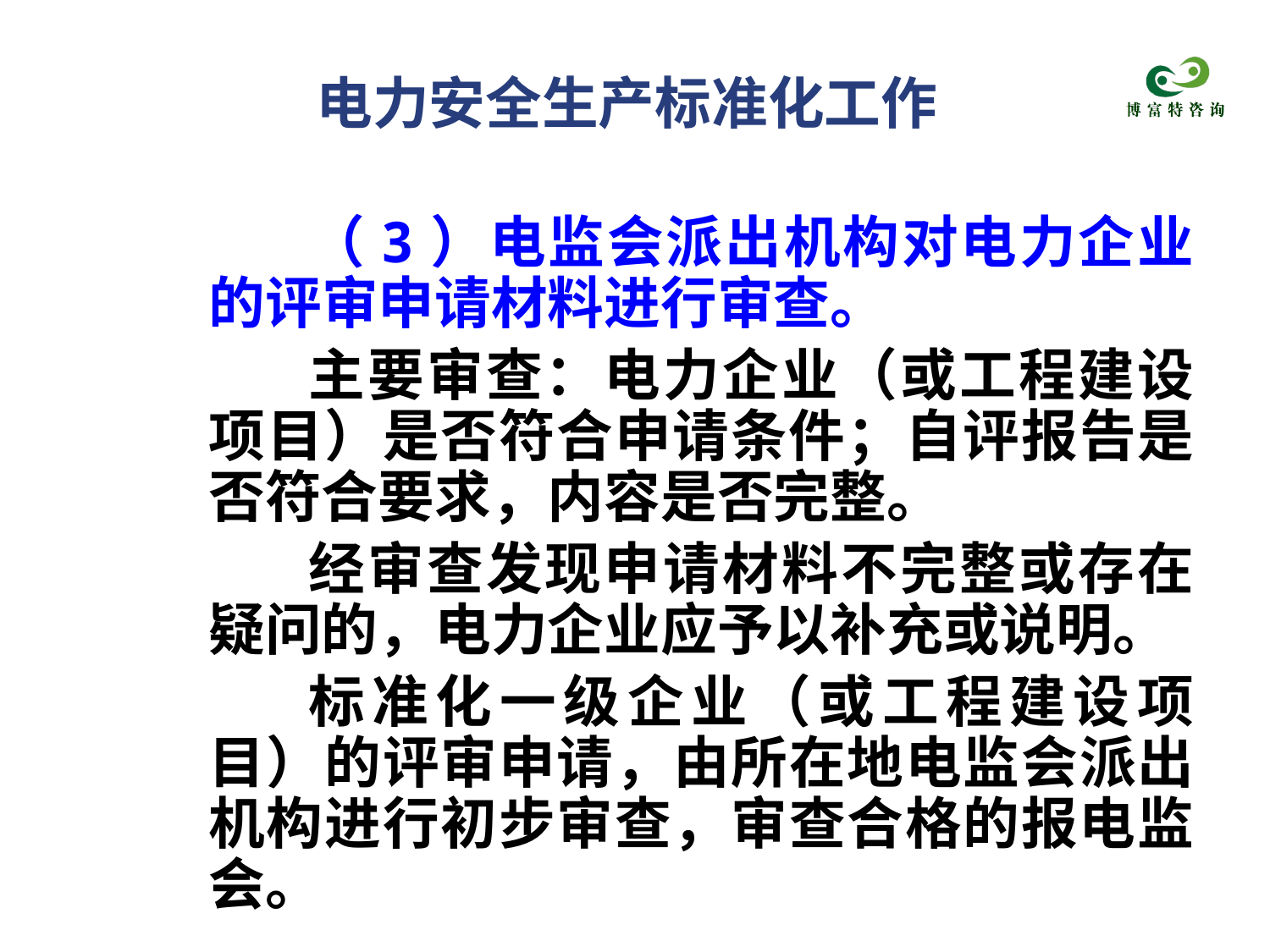

电力安全生产标准化工作
（3）电监会派出机构对电力企业的评审申请材料进行审查。
主要审查：电力企业（或工程建设项目）是否符合申请条件；自评报告是否符合要求，内容是否完整。
经审查发现申请材料不完整或存在疑问的，电力企业应予以补充或说明。
标准化一级企业（或工程建设项目）的评审申请，由所在地电监会派出机构进行初步审查，审查合格的报电监会。